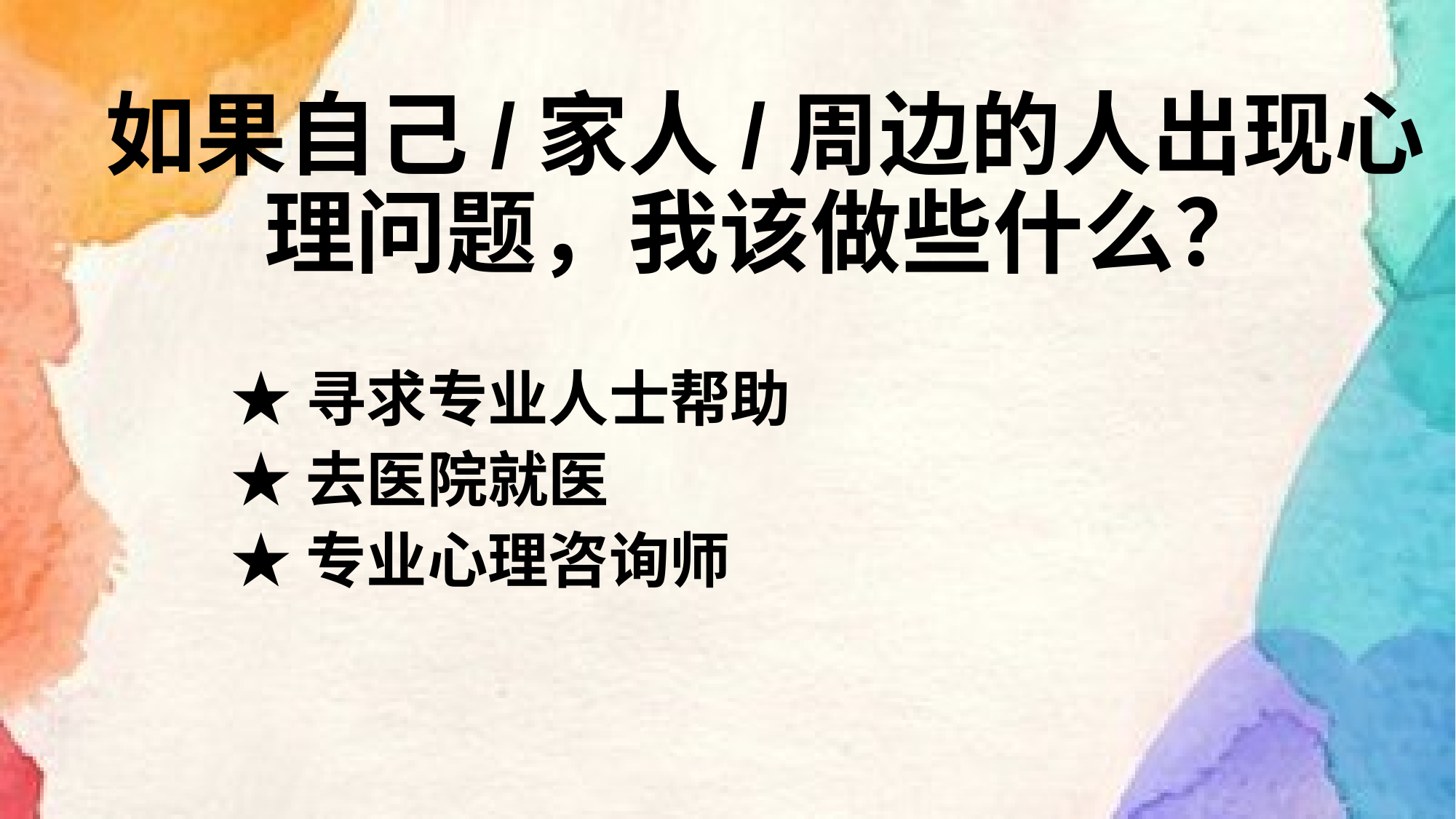

# 如果自己/家人/周边的人出现心理问题，我该做些什么？
★寻求专业人士帮助
★去医院就医
★专业心理咨询师